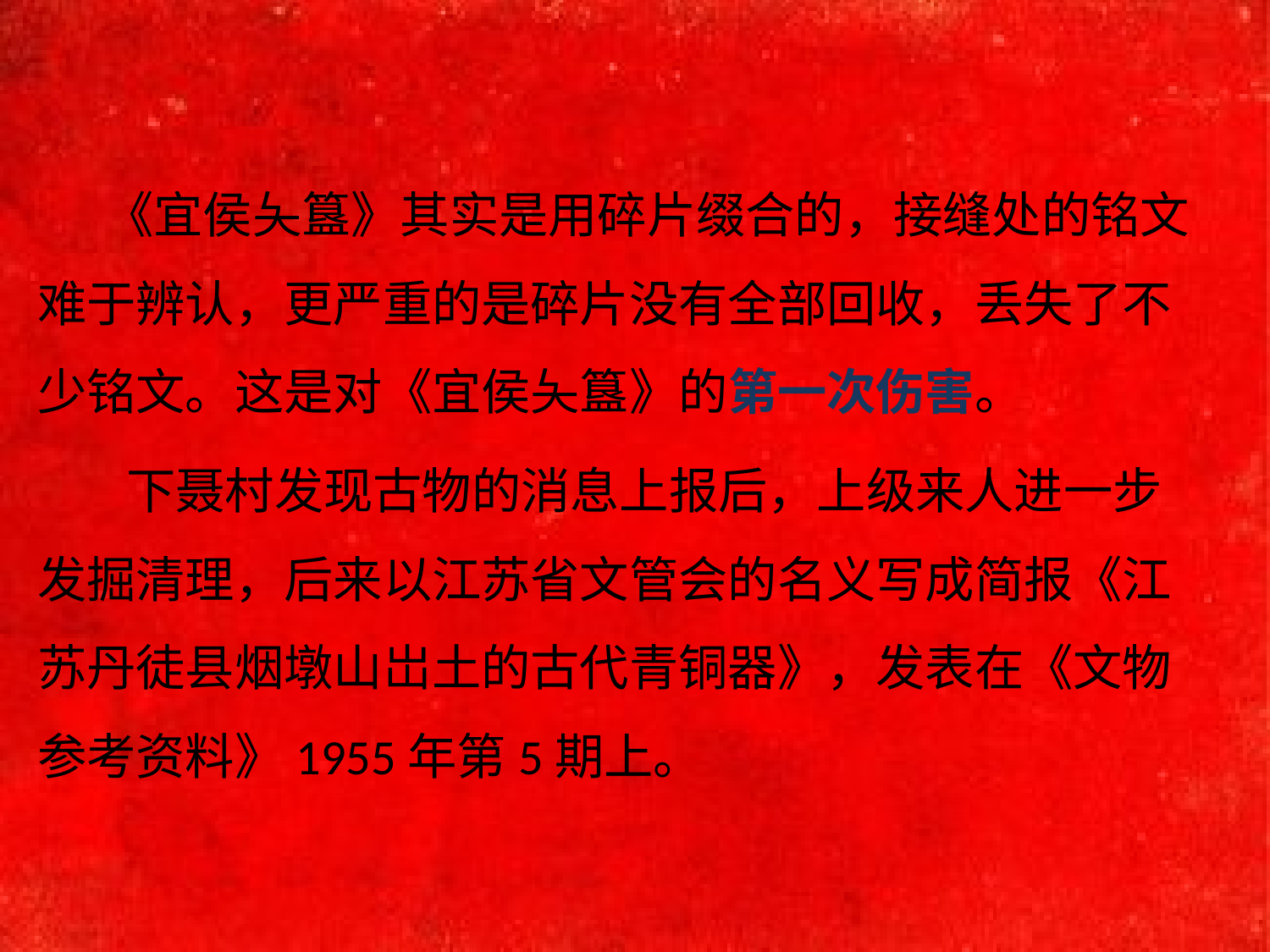

《宜侯夨簋》其实是用碎片缀合的，接缝处的铭文难于辨认，更严重的是碎片没有全部回收，丢失了不少铭文。这是对《宜侯夨簋》的第一次伤害。
       下聂村发现古物的消息上报后，上级来人进一步发掘清理，后来以江苏省文管会的名义写成简报《江苏丹徒县烟墩山岀土的古代青铜器》，发表在《文物参考资料》1955年第5期上。